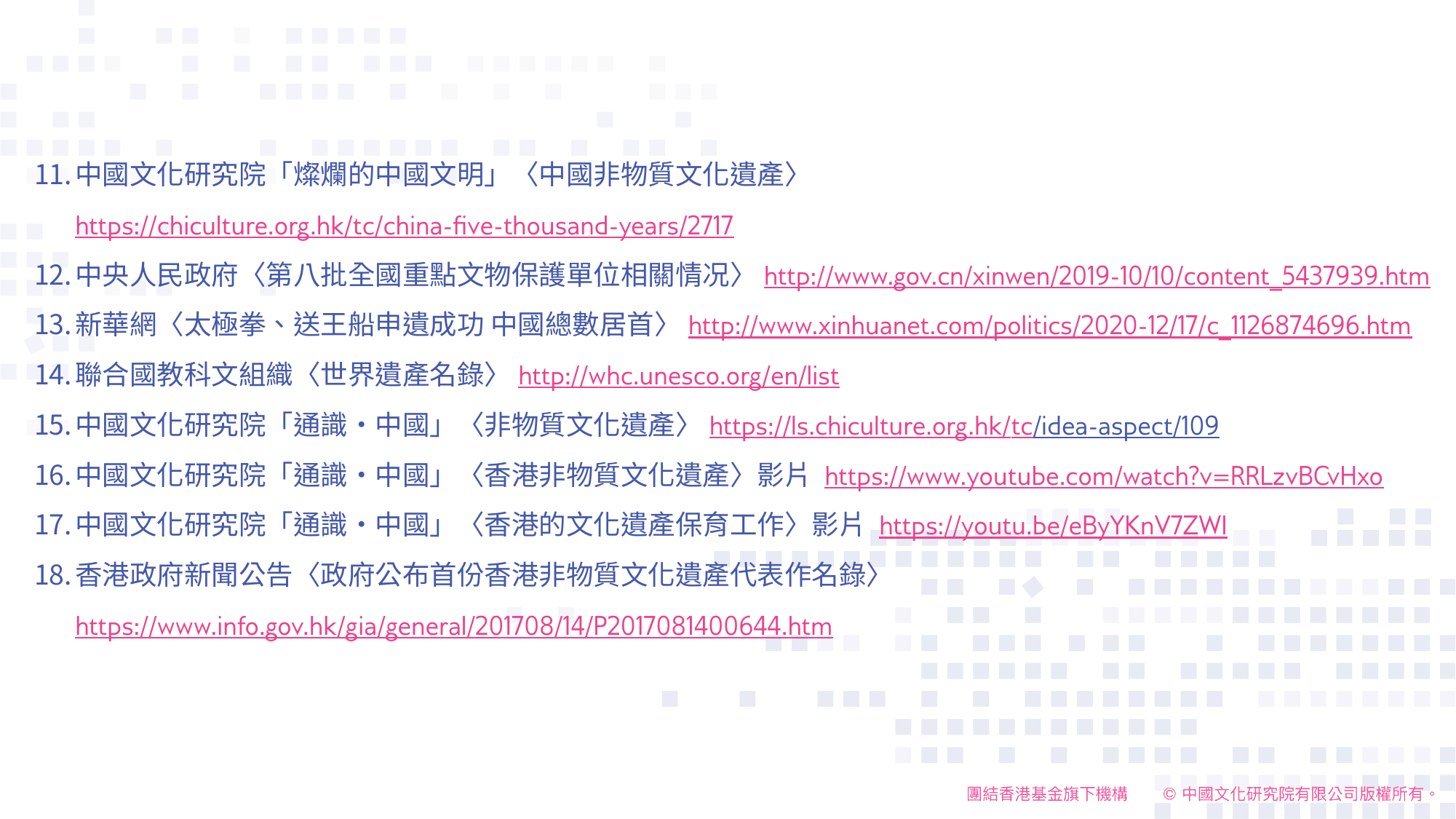

中國文化研究院「燦爛的中國文明」〈中國非物質文化遺產〉https://chiculture.org.hk/tc/china-five-thousand-years/2717
中央人民政府〈第八批全國重點文物保護單位相關情况〉http://www.gov.cn/xinwen/2019-10/10/content_5437939.htm
新華網〈太極拳、送王船申遺成功 中國總數居首〉http://www.xinhuanet.com/politics/2020-12/17/c_1126874696.htm
聯合國教科文組織〈世界遺產名錄〉http://whc.unesco.org/en/list
中國文化研究院「通識‧中國」〈非物質文化遺產〉https://ls.chiculture.org.hk/tc/idea-aspect/109
中國文化研究院「通識‧中國」〈香港非物質文化遺產〉影片 https://www.youtube.com/watch?v=RRLzvBCvHxo
中國文化研究院「通識‧中國」〈香港的文化遺產保育工作〉影片 https://youtu.be/eByYKnV7ZWI
香港政府新聞公告〈政府公布首份香港非物質文化遺產代表作名錄〉https://www.info.gov.hk/gia/general/201708/14/P2017081400644.htm